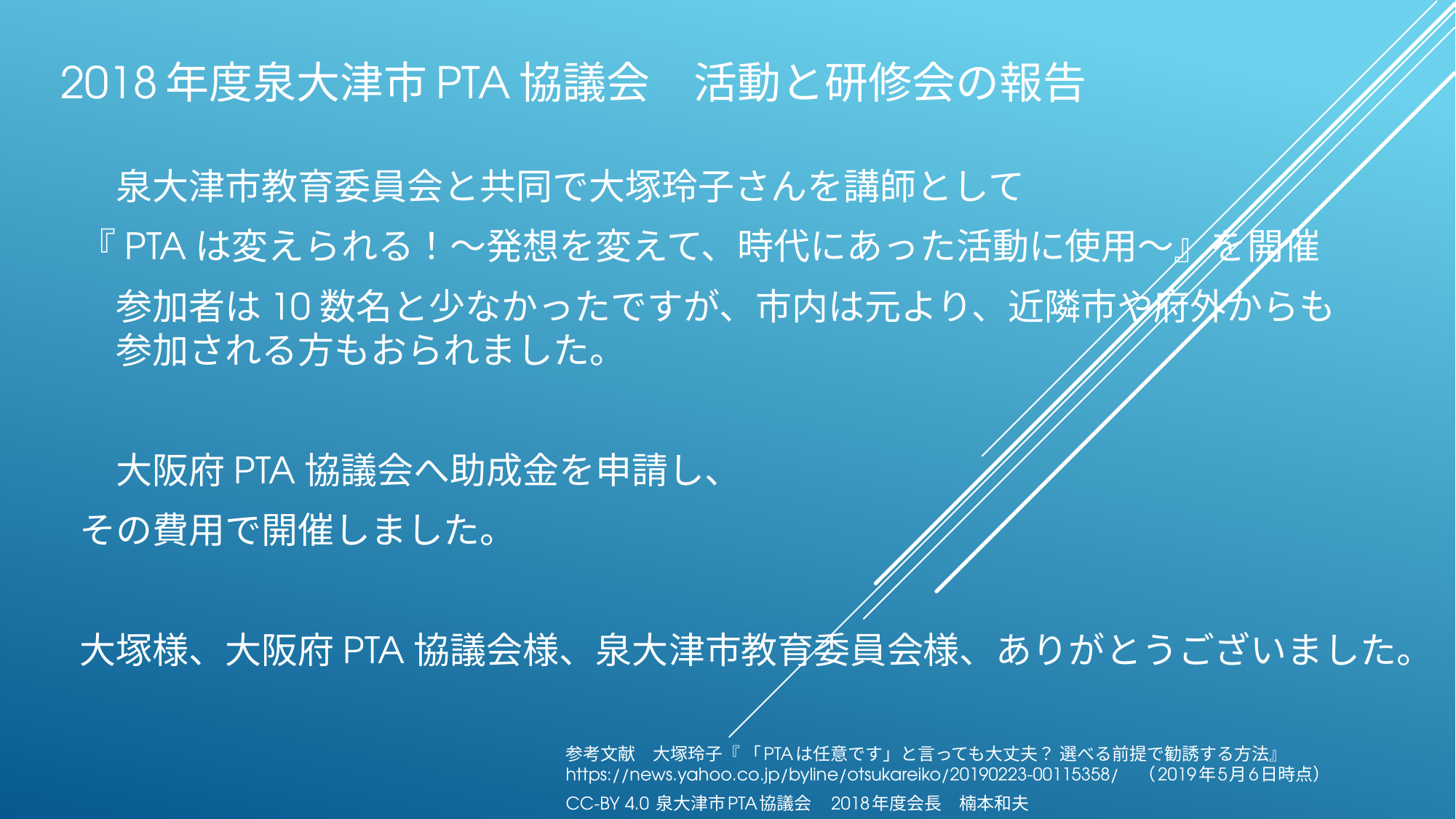

# 2018年度泉大津市PTA協議会　活動と研修会の報告
　泉大津市教育委員会と共同で大塚玲子さんを講師として
『PTAは変えられる！～発想を変えて、時代にあった活動に使用～』を開催
　参加者は10数名と少なかったですが、市内は元より、近隣市や府外からも　　　参加される方もおられました。

　大阪府PTA協議会へ助成金を申請し、
その費用で開催しました。

大塚様、大阪府PTA協議会様、泉大津市教育委員会様、ありがとうございました。

参考文献　大塚玲子『 「PTAは任意です」と言っても大丈夫？ 選べる前提で勧誘する方法』　https://news.yahoo.co.jp/byline/otsukareiko/20190223-00115358/　（2019年5月6日時点）
CC-BY 4.0 泉大津市PTA協議会　2018年度会長　楠本和夫